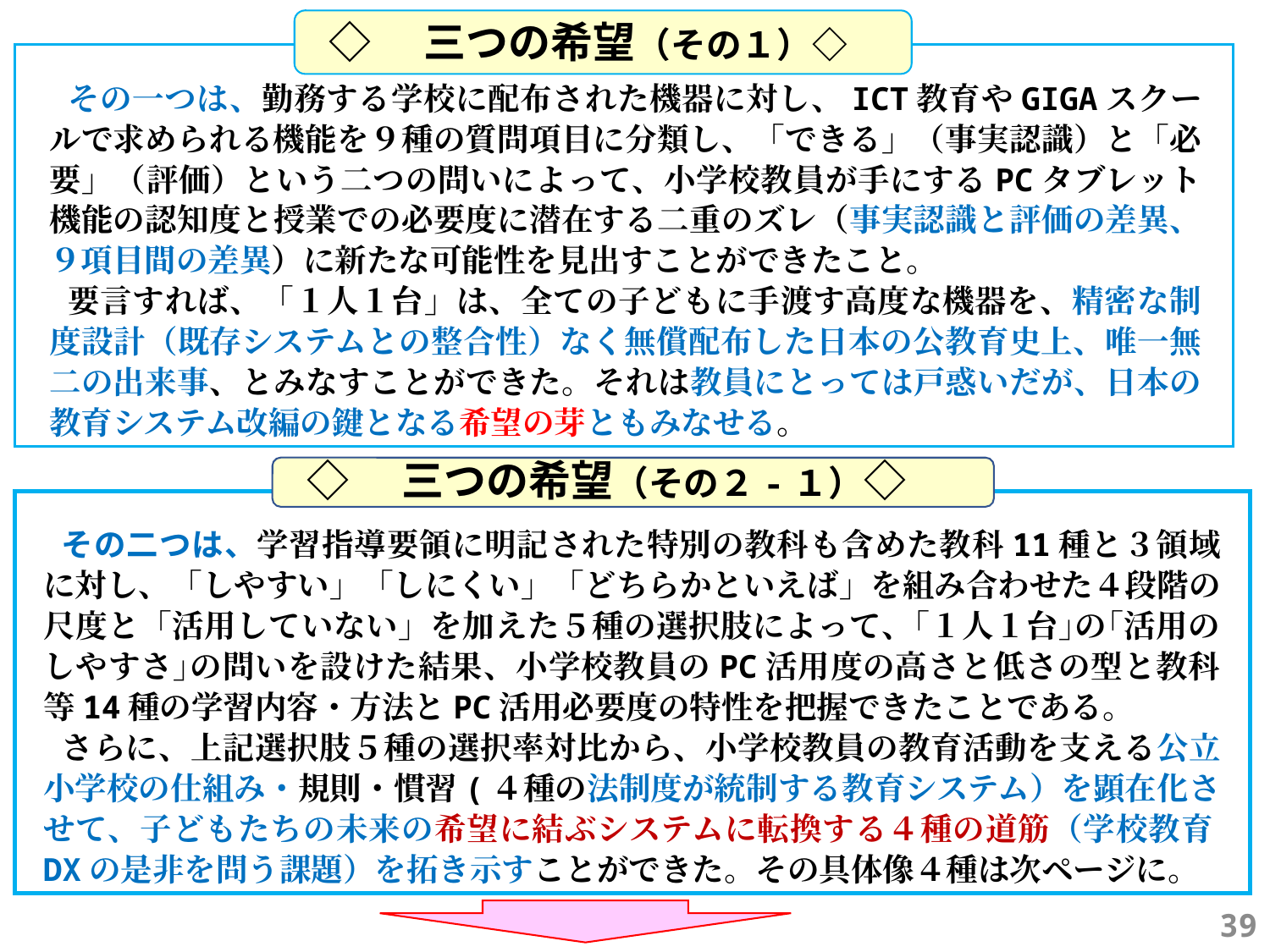

◇　三つの希望（その１）◇

その一つは、勤務する学校に配布された機器に対し、ICT教育やGIGAスクールで求められる機能を９種の質問項目に分類し、「できる」（事実認識）と「必要」（評価）という二つの問いによって、小学校教員が手にするPCタブレット機能の認知度と授業での必要度に潜在する二重のズレ（事実認識と評価の差異、９項目間の差異）に新たな可能性を見出すことができたこと。
要言すれば、「１人１台」は、全ての子どもに手渡す高度な機器を、精密な制度設計（既存システムとの整合性）なく無償配布した日本の公教育史上、唯一無二の出来事、とみなすことができた。それは教員にとっては戸惑いだが、日本の教育システム改編の鍵となる希望の芽ともみなせる。
◇　三つの希望（その２-１）◇

その二つは、学習指導要領に明記された特別の教科も含めた教科11種と３領域に対し、「しやすい」「しにくい」「どちらかといえば」を組み合わせた４段階の尺度と「活用していない」を加えた５種の選択肢によって、｢１人１台｣の｢活用のしやすさ｣の問いを設けた結果、小学校教員のPC活用度の高さと低さの型と教科等14種の学習内容・方法とPC活用必要度の特性を把握できたことである。
さらに、上記選択肢５種の選択率対比から、小学校教員の教育活動を支える公立小学校の仕組み・規則・慣習(４種の法制度が統制する教育システム）を顕在化させて、子どもたちの未来の希望に結ぶシステムに転換する４種の道筋（学校教育DXの是非を問う課題）を拓き示すことができた。その具体像４種は次ページに。

39